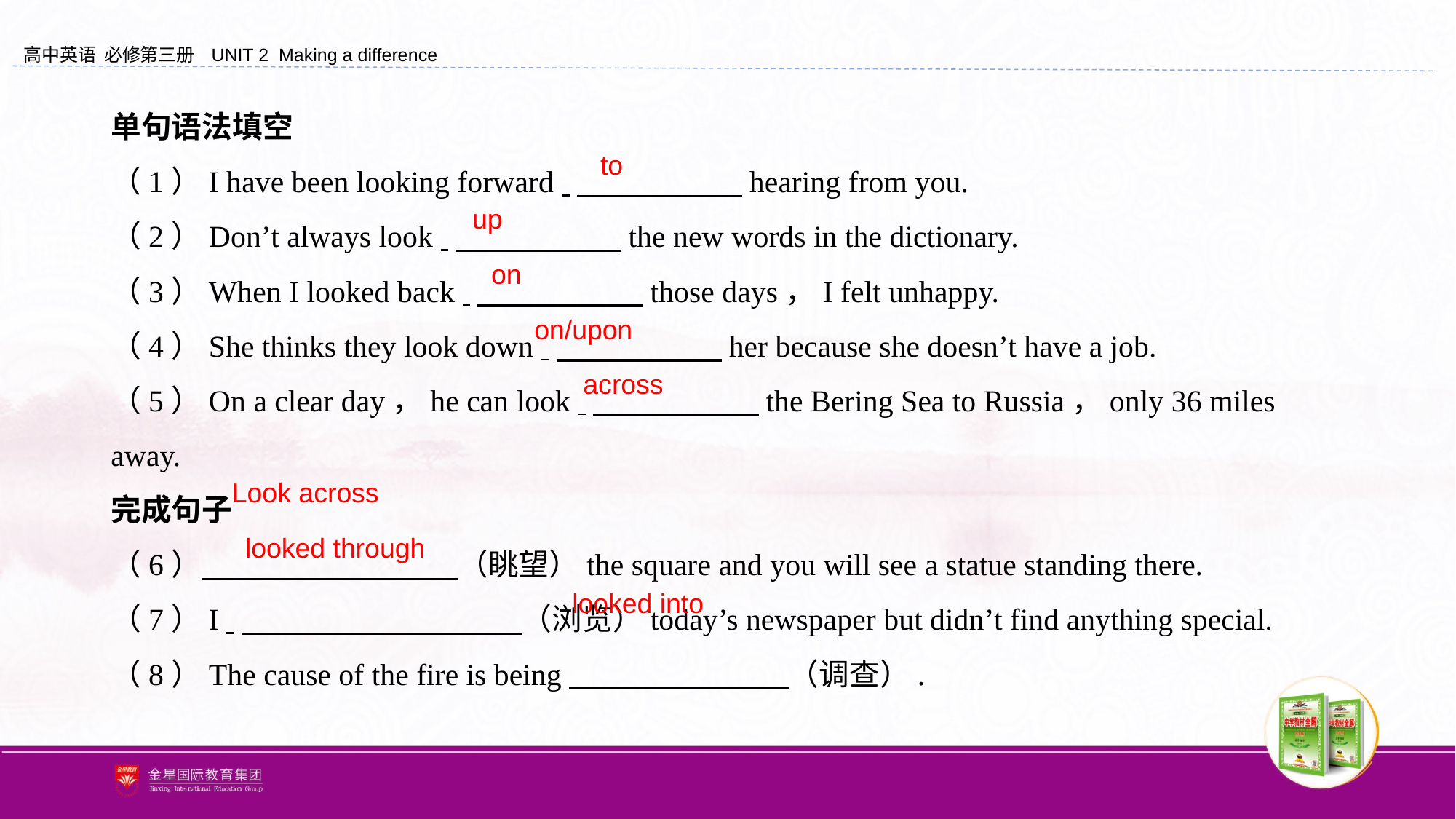

单句语法填空
（1）I have been looking forward  　　　　 　 hearing from you.
（2）Don’t always look  　　　　 　 the new words in the dictionary.
（3）When I looked back  　　　　 　 those days，I felt unhappy.
（4）She thinks they look down  　　　　 　 her because she doesn’t have a job.
（5）On a clear day，he can look  　　　　 　 the Bering Sea to Russia，only 36 miles away.
完成句子
（6） 　　　　　　　　 （眺望）the square and you will see a statue standing there.
（7）I  　　　　　　　　 　（浏览）today’s newspaper but didn’t find anything special.
（8）The cause of the fire is being　　　　　 　　（调查）.

to
up
on
on/upon
across
Look across
looked through
looked into